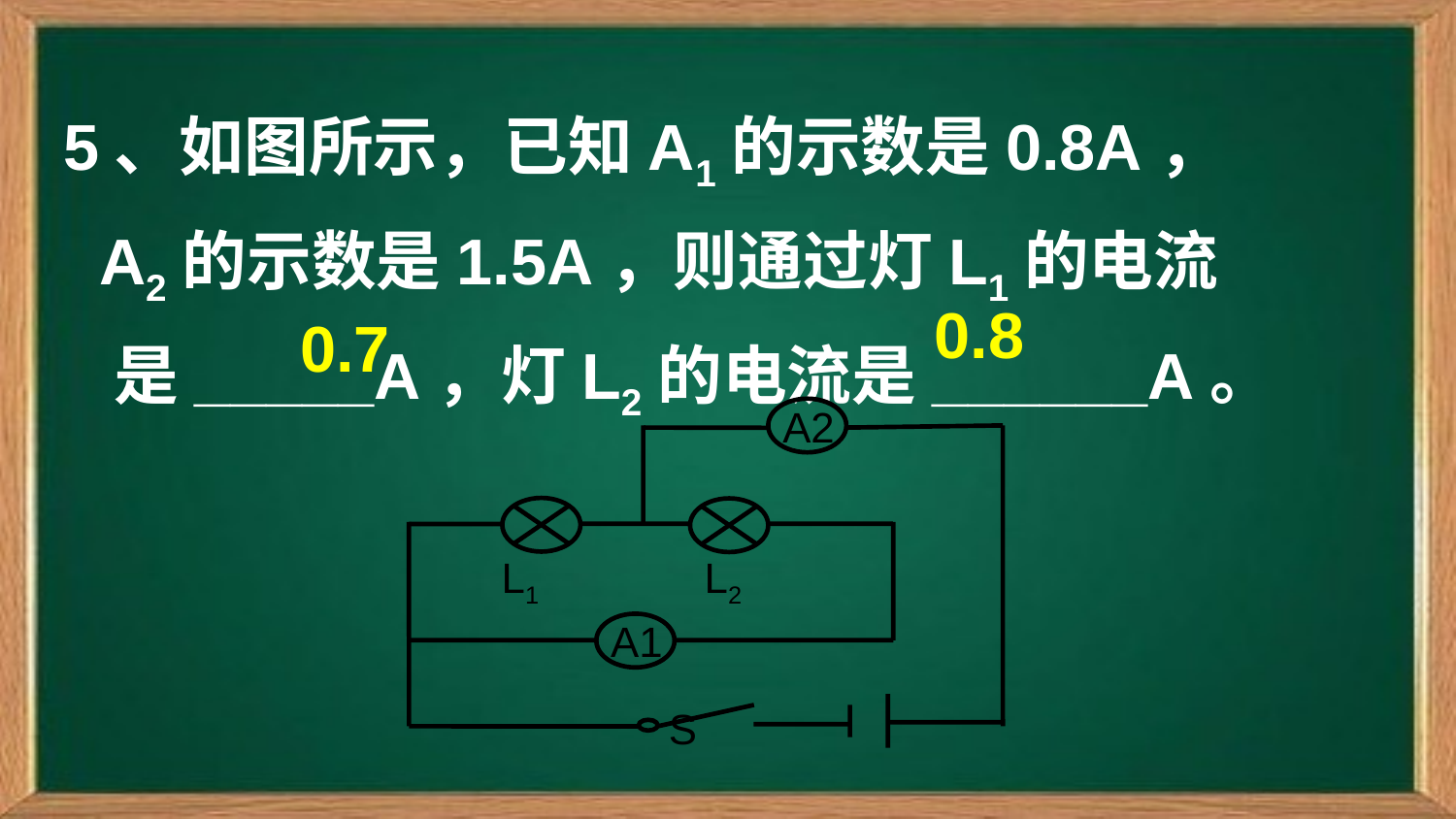

5、如图所示，已知A1的示数是0.8A，
  A2的示数是1.5A，则通过灯L1的电流
  是_____A，灯L2的电流是______A。
0.8
0.7
A2

L1
L2
A1

S